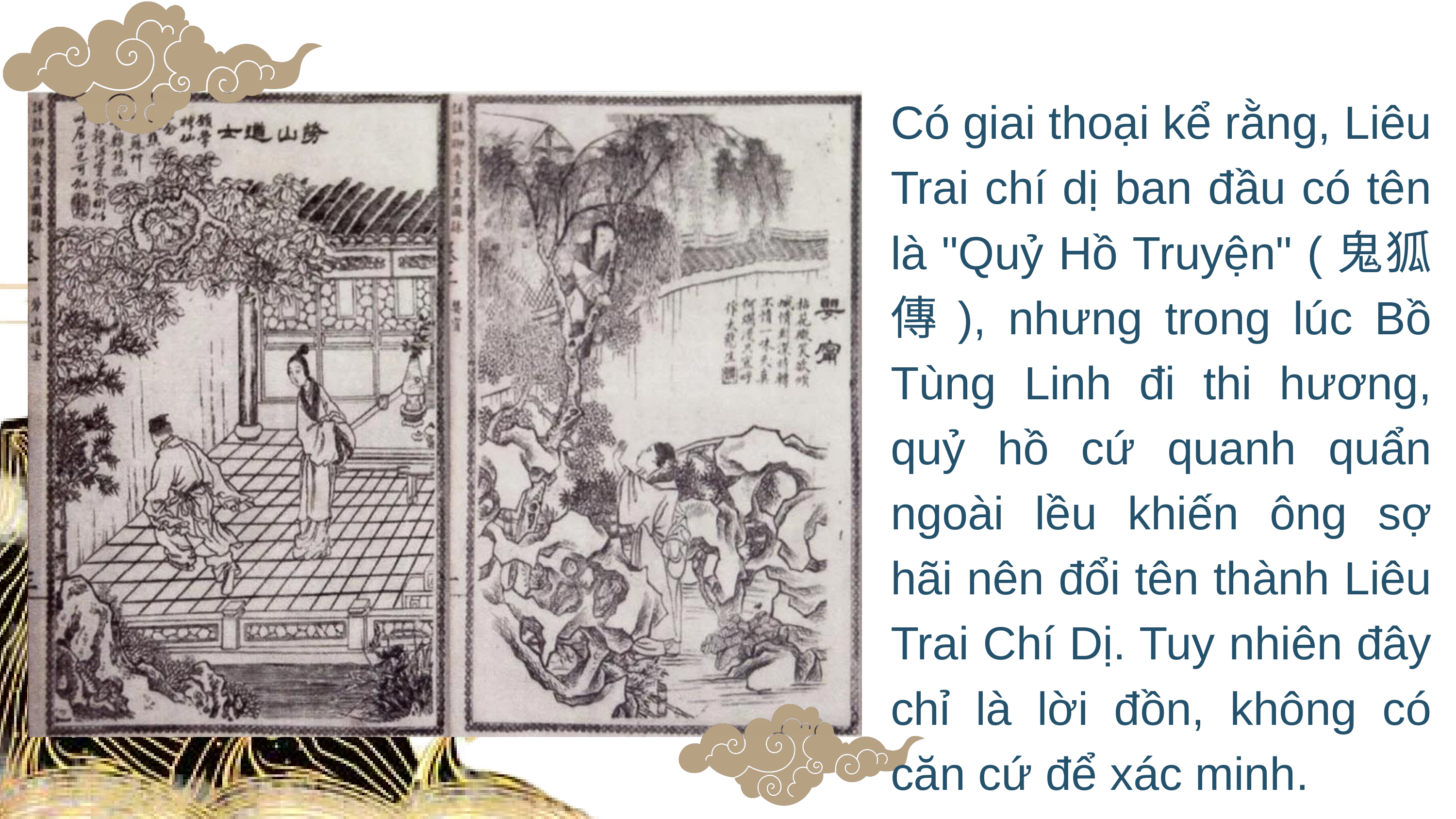

Có giai thoại kể rằng, Liêu Trai chí dị ban đầu có tên là "Quỷ Hồ Truyện" (鬼狐傳), nhưng trong lúc Bồ Tùng Linh đi thi hương, quỷ hồ cứ quanh quẩn ngoài lều khiến ông sợ hãi nên đổi tên thành Liêu Trai Chí Dị. Tuy nhiên đây chỉ là lời đồn, không có căn cứ để xác minh.